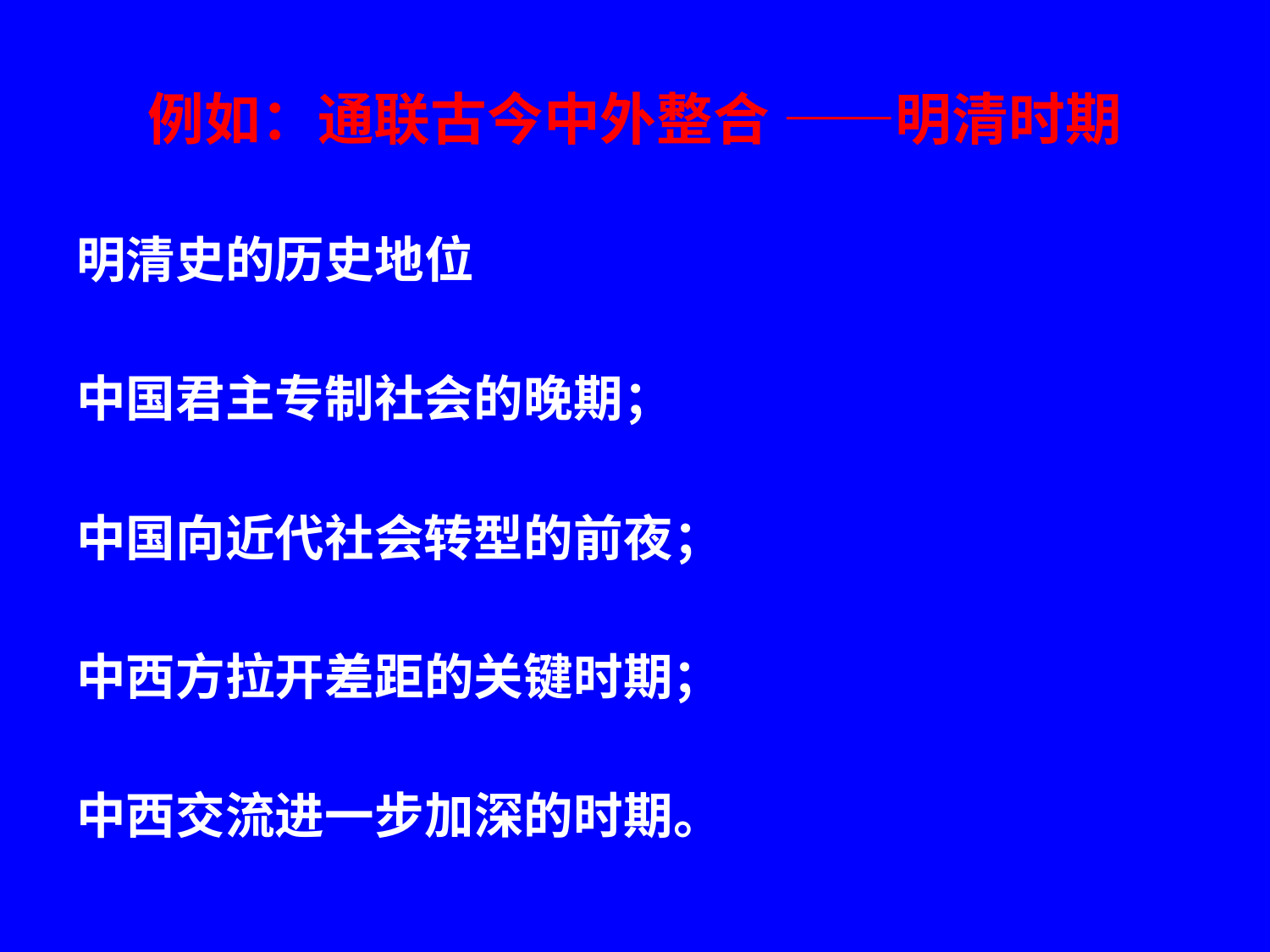

# 例如：通联古今中外整合 ——明清时期
明清史的历史地位

中国君主专制社会的晚期；

中国向近代社会转型的前夜；

中西方拉开差距的关键时期；

中西交流进一步加深的时期。